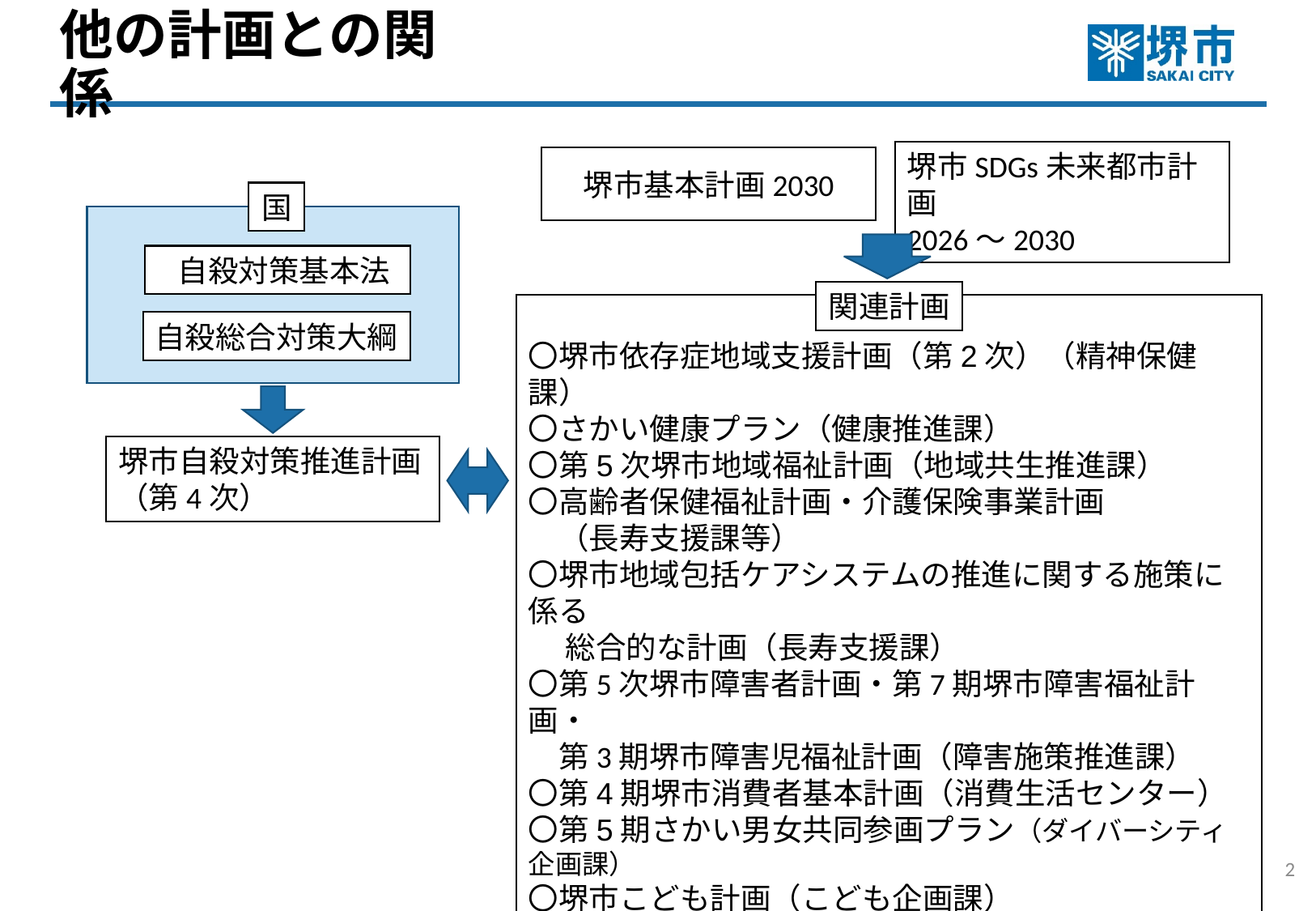

# 他の計画との関係
堺市基本計画2030
堺市SDGs未来都市計画
2026～2030
国

  自殺対策基本法
関連計画

〇堺市依存症地域支援計画（第2次）（精神保健課）
〇さかい健康プラン（健康推進課）
〇第5次堺市地域福祉計画（地域共生推進課）
〇高齢者保健福祉計画・介護保険事業計画
　（長寿支援課等）
〇堺市地域包括ケアシステムの推進に関する施策に係る
　 総合的な計画（長寿支援課）
〇第5次堺市障害者計画・第7期堺市障害福祉計画・
　第3期堺市障害児福祉計画（障害施策推進課）
〇第4期堺市消費者基本計画（消費生活センター）
〇第5期さかい男女共同参画プラン（ダイバーシティ企画課）
〇堺市こども計画（こども企画課）
〇堺市困難な問題を抱える女性への支援に関する
　 基本計画（こども家庭課）
〇堺市社会的養育推進計画改定版（こども家庭課）
自殺総合対策大綱

堺市自殺対策推進計画
（第4次）

2